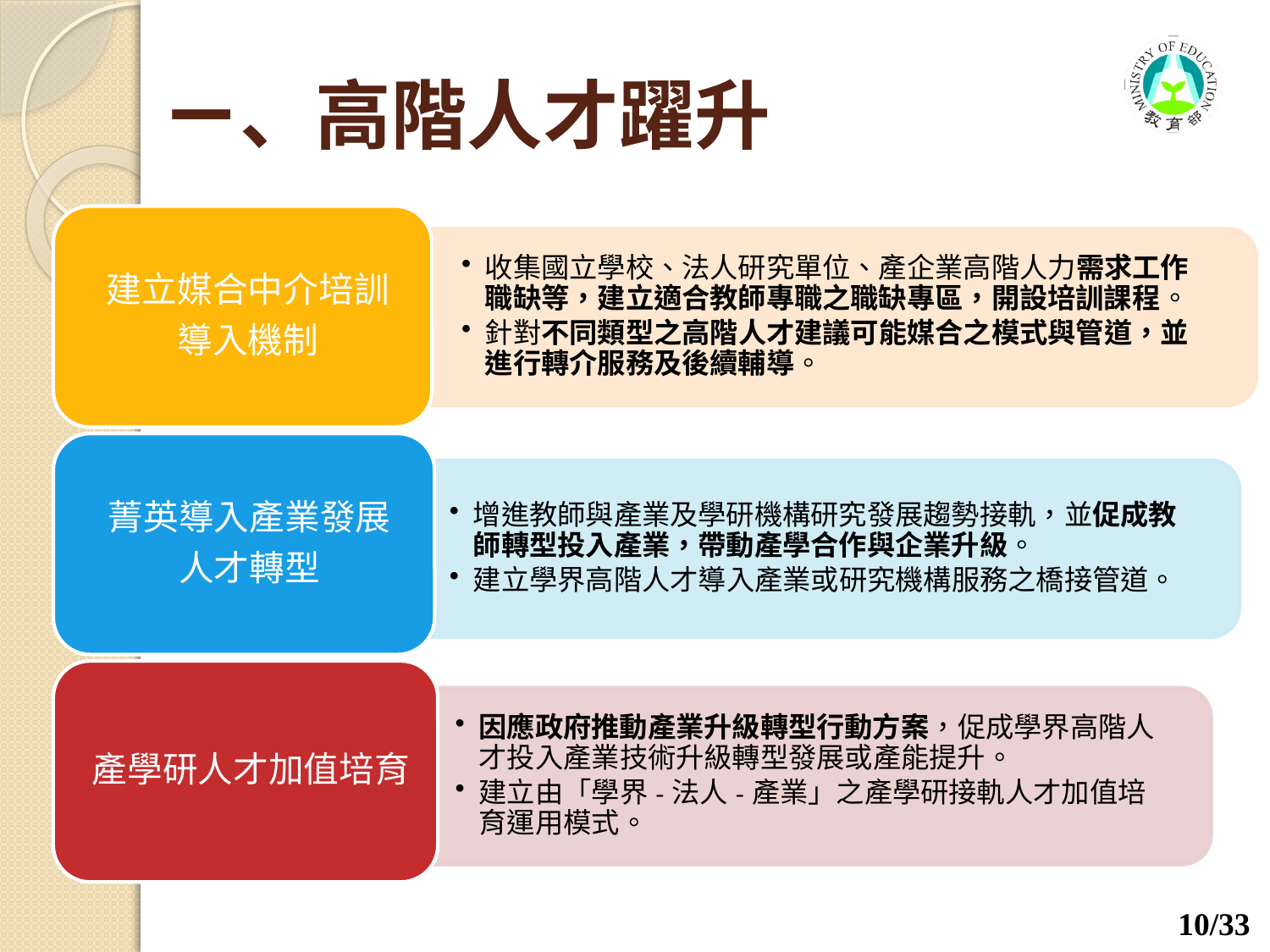

ㄧ、高階人才躍升

收集國立學校、法人研究單位、產企業高階人力需求工作職缺等，建立適合教師專職之職缺專區，開設培訓課程。
針對不同類型之高階人才建議可能媒合之模式與管道，並進行轉介服務及後續輔導。
建立媒合中介培訓
導入機制
增進教師與產業及學研機構研究發展趨勢接軌，並促成教師轉型投入產業，帶動產學合作與企業升級。
建立學界高階人才導入產業或研究機構服務之橋接管道。
菁英導入產業發展
人才轉型
因應政府推動產業升級轉型行動方案，促成學界高階人才投入產業技術升級轉型發展或產能提升。
建立由「學界-法人-產業」之產學研接軌人才加值培育運用模式。
產學研人才加值培育